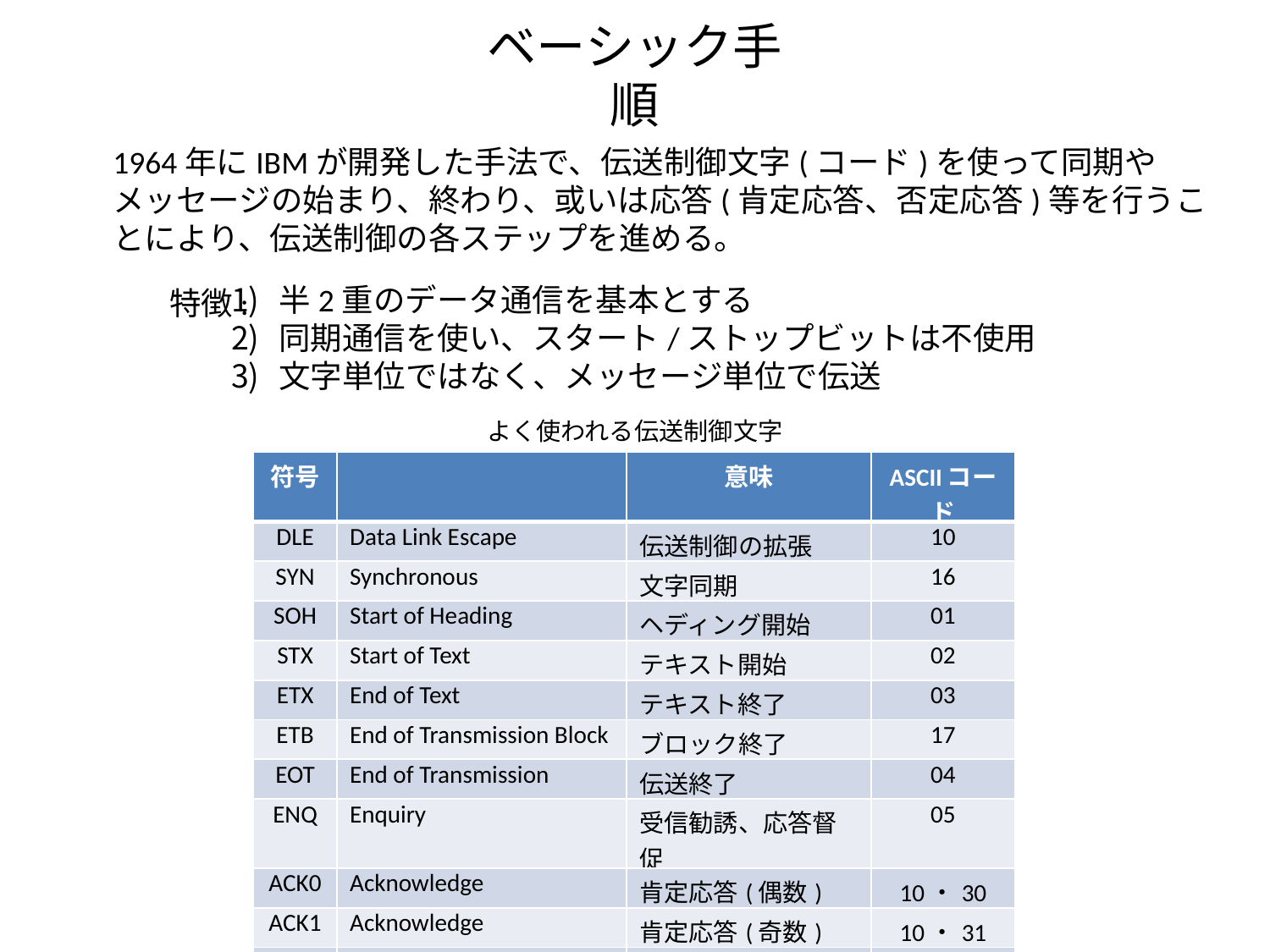

# ベーシック手順
1964年にIBMが開発した手法で、伝送制御文字(コード)を使って同期やメッセージの始まり、終わり、或いは応答(肯定応答、否定応答)等を行うことにより、伝送制御の各ステップを進める。
半2重のデータ通信を基本とする
同期通信を使い、スタート/ストップビットは不使用
文字単位ではなく、メッセージ単位で伝送
特徴:
よく使われる伝送制御文字
| 符号 |  | 意味 | ASCIIコード |
| --- | --- | --- | --- |
| DLE | Data Link Escape | 伝送制御の拡張 | 10 |
| SYN | Synchronous | 文字同期 | 16 |
| SOH | Start of Heading | ヘディング開始 | 01 |
| STX | Start of Text | テキスト開始 | 02 |
| ETX | End of Text | テキスト終了 | 03 |
| ETB | End of Transmission Block | ブロック終了 | 17 |
| EOT | End of Transmission | 伝送終了 | 04 |
| ENQ | Enquiry | 受信勧誘、応答督促 | 05 |
| ACK0 | Acknowledge | 肯定応答(偶数) | 10・30 |
| ACK1 | Acknowledge | 肯定応答(奇数) | 10・31 |
| NAK | Negative Acknowledge | 否定応答 | 15 |